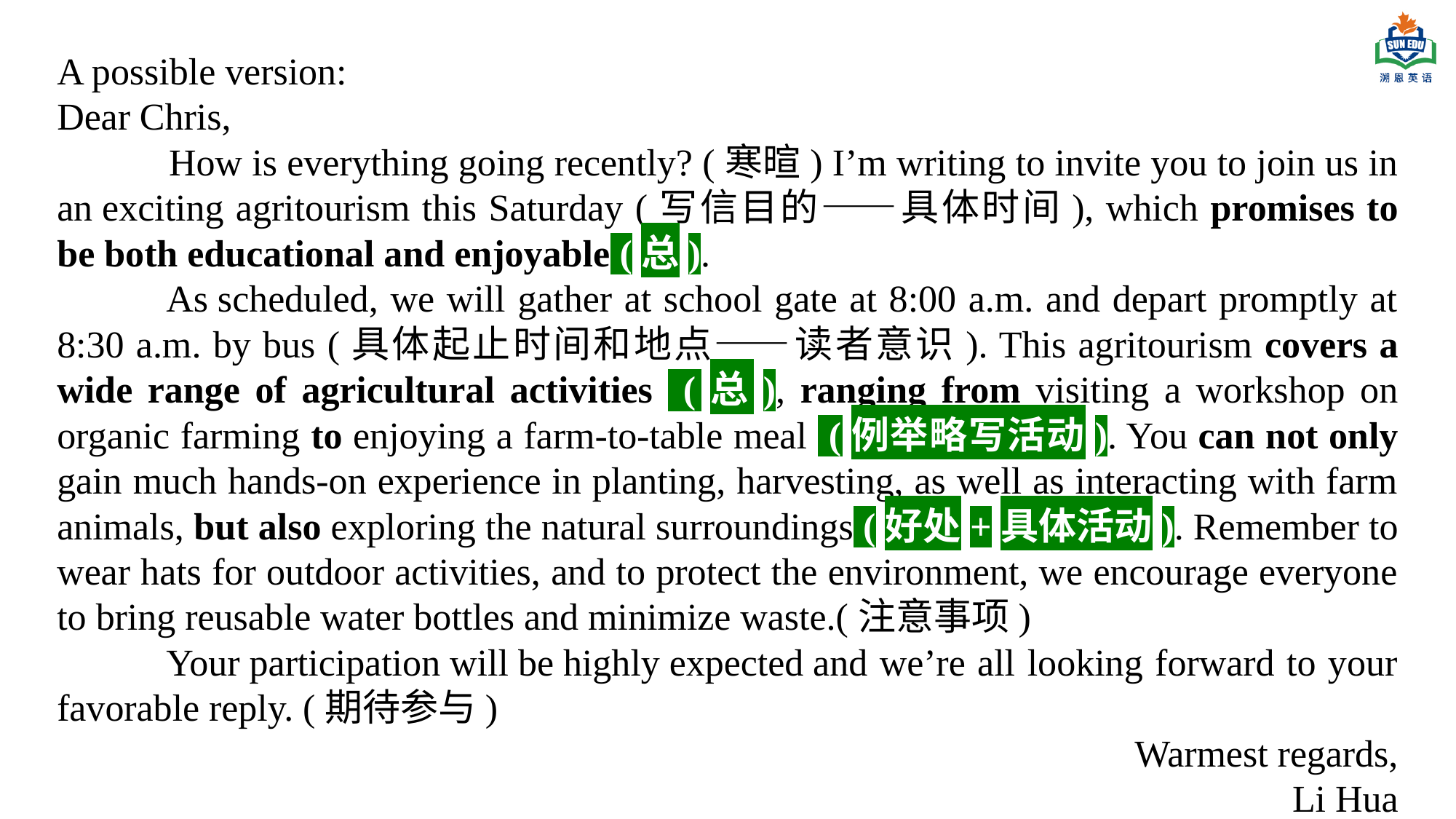

A possible version:
Dear Chris,
         	How is everything going recently? (寒暄) I’m writing to invite you to join us in an exciting agritourism this Saturday (写信目的——具体时间), which promises to be both educational and enjoyable (总).
	As scheduled, we will gather at school gate at 8:00 a.m. and depart promptly at 8:30 a.m. by bus (具体起止时间和地点——读者意识). This agritourism covers a wide range of agricultural activities  (总), ranging from visiting a workshop on organic farming to enjoying a farm-to-table meal  (例举略写活动). You can not only gain much hands-on experience in planting, harvesting, as well as interacting with farm animals, but also exploring the natural surroundings (好处+具体活动). Remember to wear hats for outdoor activities, and to protect the environment, we encourage everyone to bring reusable water bottles and minimize waste.(注意事项)
	Your participation will be highly expected and we’re all looking forward to your favorable reply. (期待参与)
Warmest regards,
Li Hua